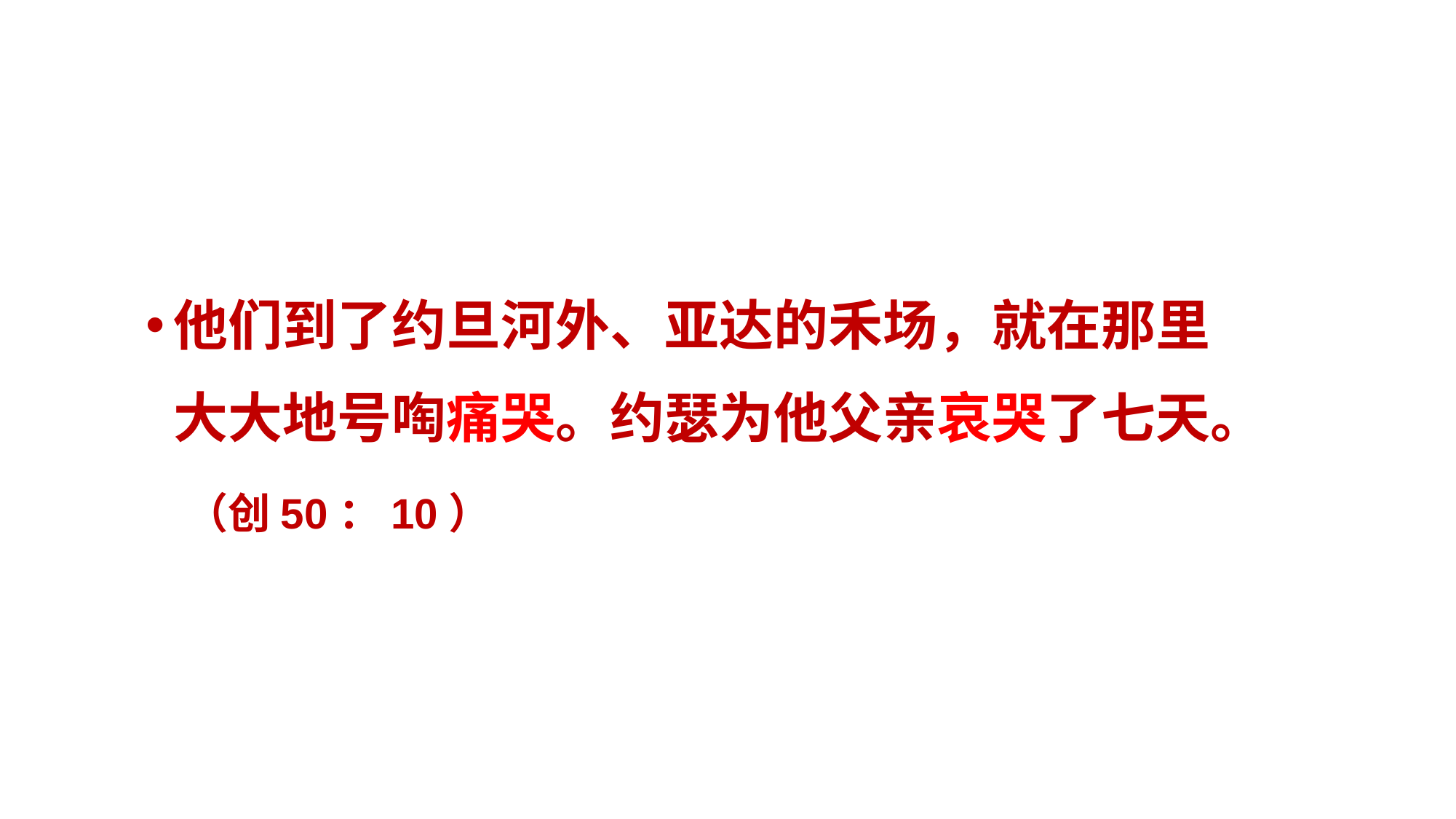

#
他们到了约旦河外、亚达的禾场，就在那里大大地号啕痛哭。约瑟为他父亲哀哭了七天。 （创50：10）